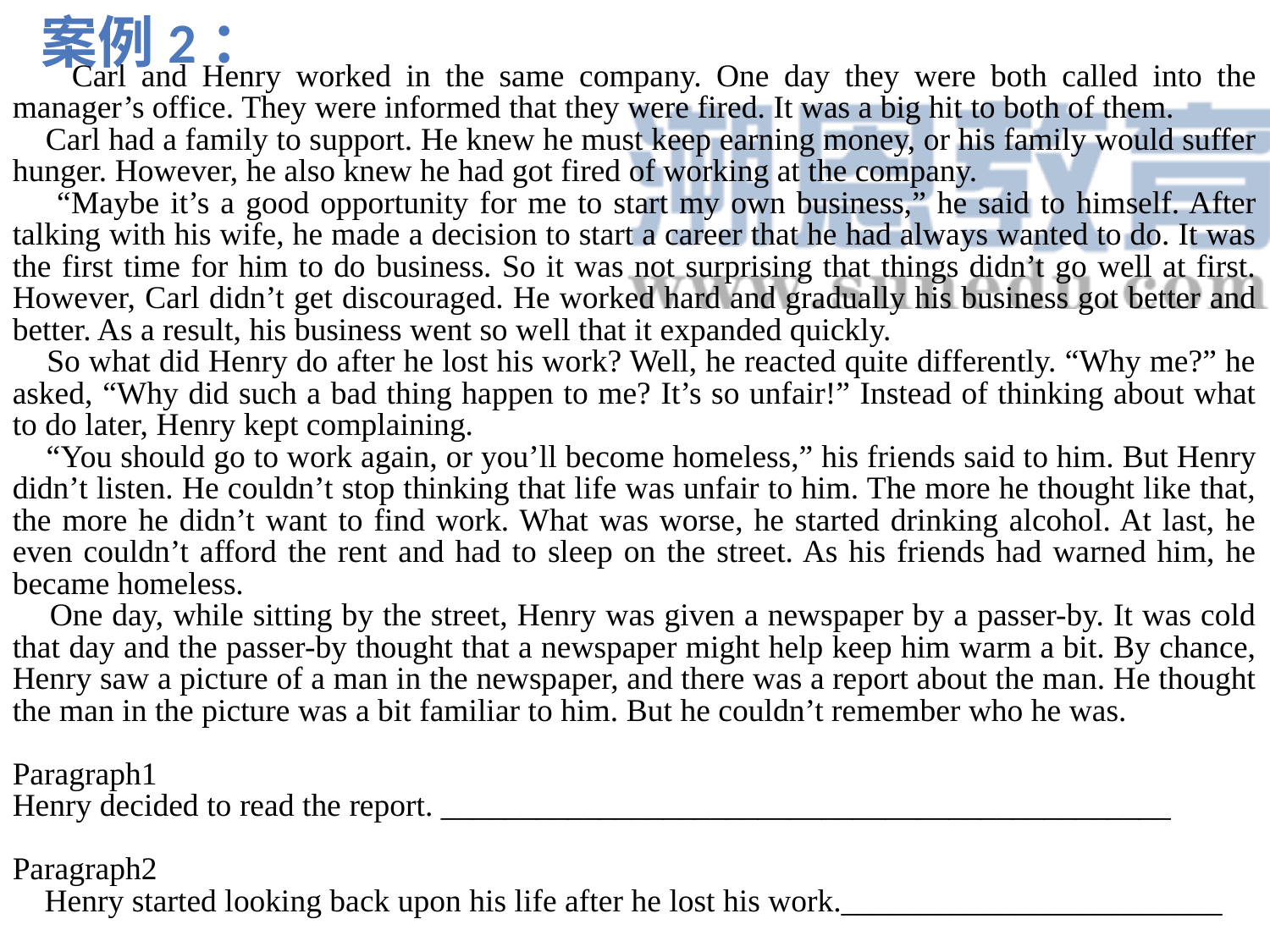

案例2：
    Carl and Henry worked in the same company. One day they were both called into the manager’s office. They were informed that they were fired. It was a big hit to both of them.
    Carl had a family to support. He knew he must keep earning money, or his family would suffer hunger. However, he also knew he had got fired of working at the company.
    “Maybe it’s a good opportunity for me to start my own business,” he said to himself. After talking with his wife, he made a decision to start a career that he had always wanted to do. It was the first time for him to do business. So it was not surprising that things didn’t go well at first. However, Carl didn’t get discouraged. He worked hard and gradually his business got better and better. As a result, his business went so well that it expanded quickly.
    So what did Henry do after he lost his work? Well, he reacted quite differently. “Why me?” he asked, “Why did such a bad thing happen to me? It’s so unfair!” Instead of thinking about what to do later, Henry kept complaining.
    “You should go to work again, or you’ll become homeless,” his friends said to him. But Henry didn’t listen. He couldn’t stop thinking that life was unfair to him. The more he thought like that, the more he didn’t want to find work. What was worse, he started drinking alcohol. At last, he even couldn’t afford the rent and had to sleep on the street. As his friends had warned him, he became homeless.
    One day, while sitting by the street, Henry was given a newspaper by a passer-by. It was cold that day and the passer-by thought that a newspaper might help keep him warm a bit. By chance, Henry saw a picture of a man in the newspaper, and there was a report about the man. He thought the man in the picture was a bit familiar to him. But he couldn’t remember who he was.

Paragraph1
Henry decided to read the report. ______________________________________________

Paragraph2
    Henry started looking back upon his life after he lost his work.________________________